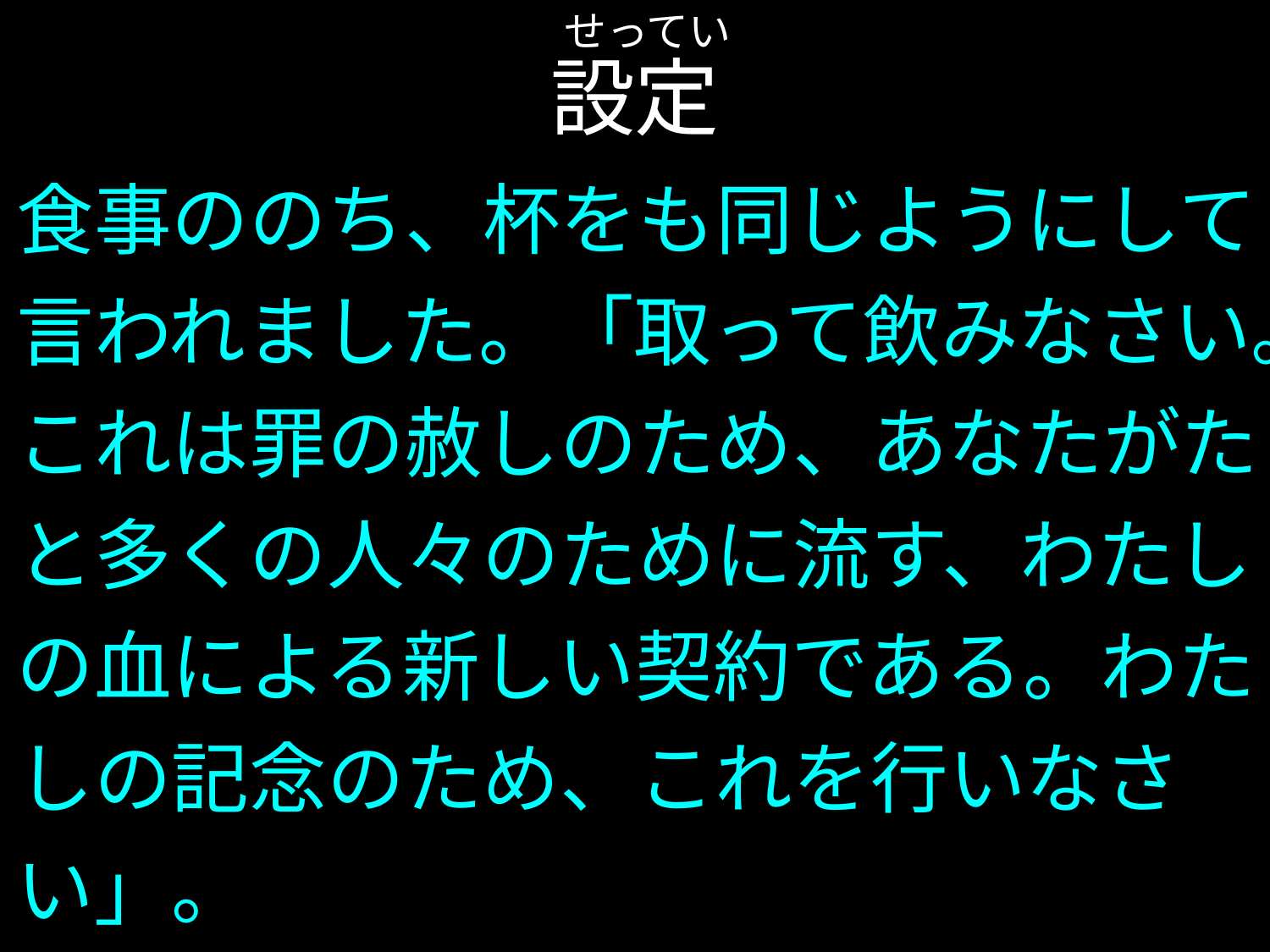

せってい
# 設定
食事ののち、杯をも同じようにして言われました。「取って飲みなさい。これは罪の赦しのため、あなたがたと多くの人々のために流す、わたしの血による新しい契約である。わたしの記念のため、これを行いなさい」。
衆）	アーメン